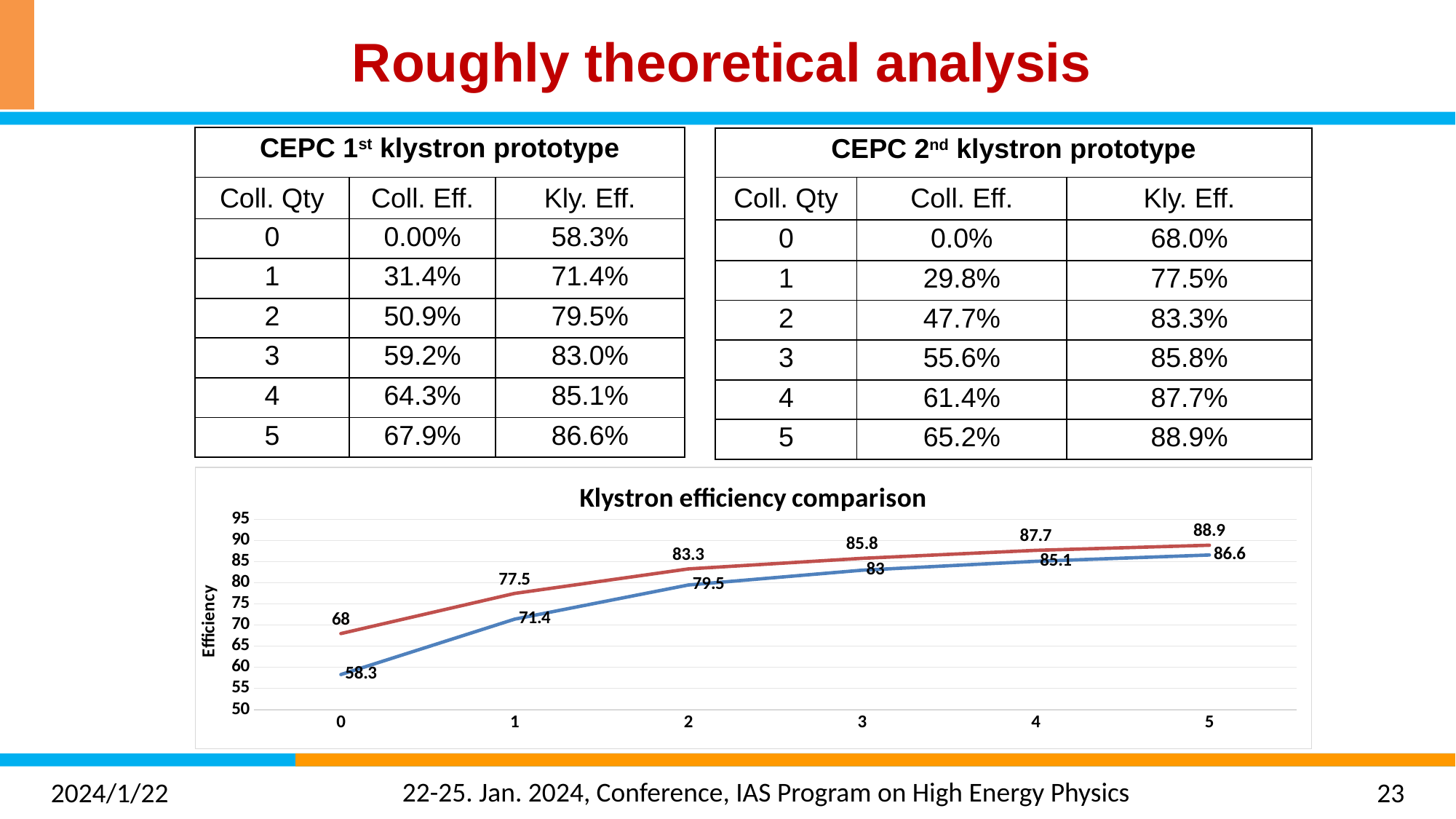

# Roughly theoretical analysis
| CEPC 1st klystron prototype |  |  |
| --- | --- | --- |
| Coll. Qty | Coll. Eff. | Kly. Eff. |
| 0 | 0.00% | 58.3% |
| 1 | 31.4% | 71.4% |
| 2 | 50.9% | 79.5% |
| 3 | 59.2% | 83.0% |
| 4 | 64.3% | 85.1% |
| 5 | 67.9% | 86.6% |
| CEPC 2nd klystron prototype |  |  |
| --- | --- | --- |
| Coll. Qty | Coll. Eff. | Kly. Eff. |
| 0 | 0.0% | 68.0% |
| 1 | 29.8% | 77.5% |
| 2 | 47.7% | 83.3% |
| 3 | 55.6% | 85.8% |
| 4 | 61.4% | 87.7% |
| 5 | 65.2% | 88.9% |

### Chart: Klystron efficiency comparison

| Category | 81.5整管效率 | 113kV整管效率 |
|---|---|---|
| 0 | 58.3 | 68.0 |
| 1 | 71.4 | 77.5 |
| 2 | 79.5 | 83.3 |
| 3 | 83.0 | 85.8 |
| 4 | 85.1 | 87.7 |
| 5 | 86.6 | 88.9 |
2024/1/22
23